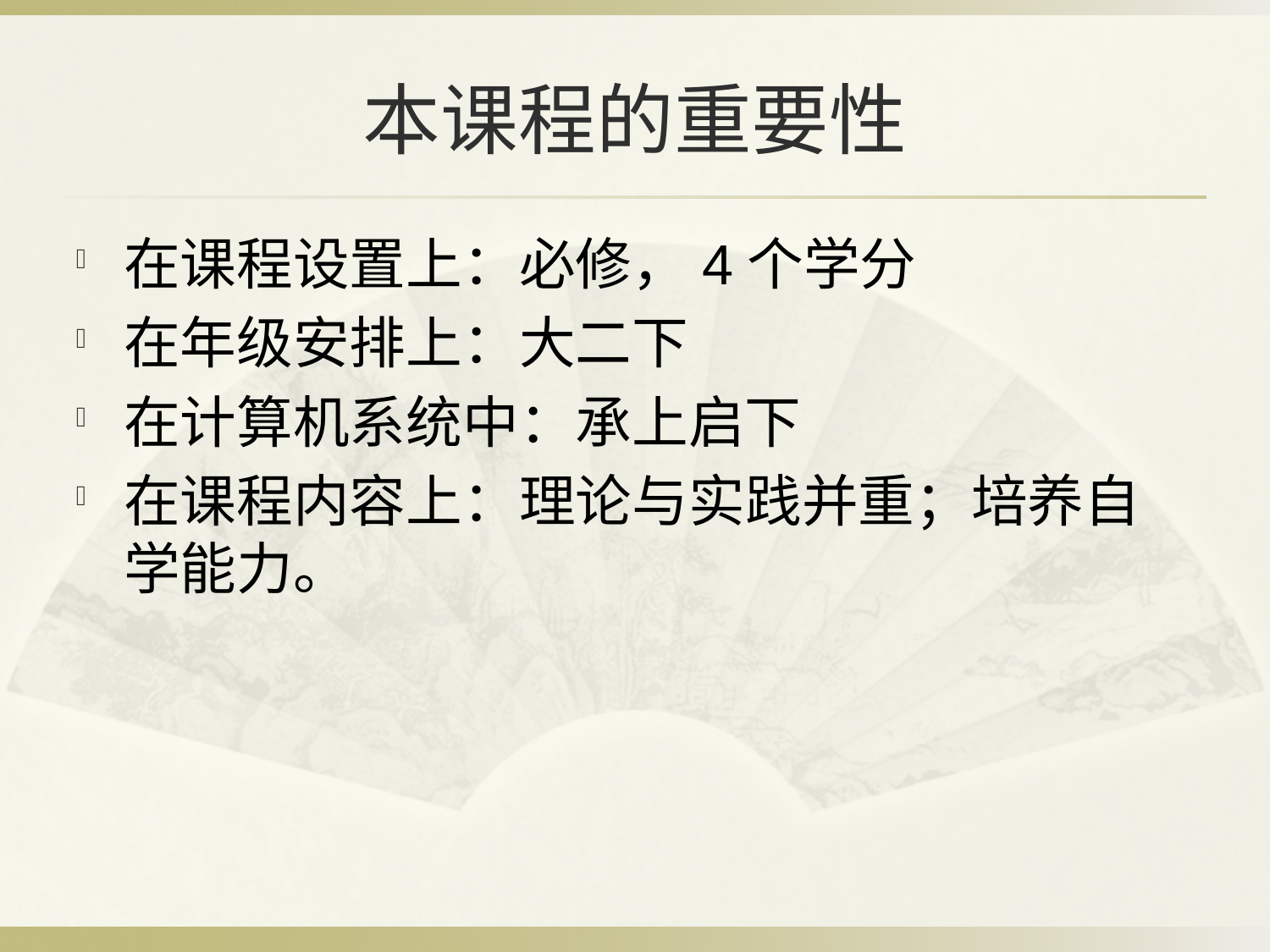

# 本课程的重要性
在课程设置上：必修，4个学分
在年级安排上：大二下
在计算机系统中：承上启下
在课程内容上：理论与实践并重；培养自学能力。